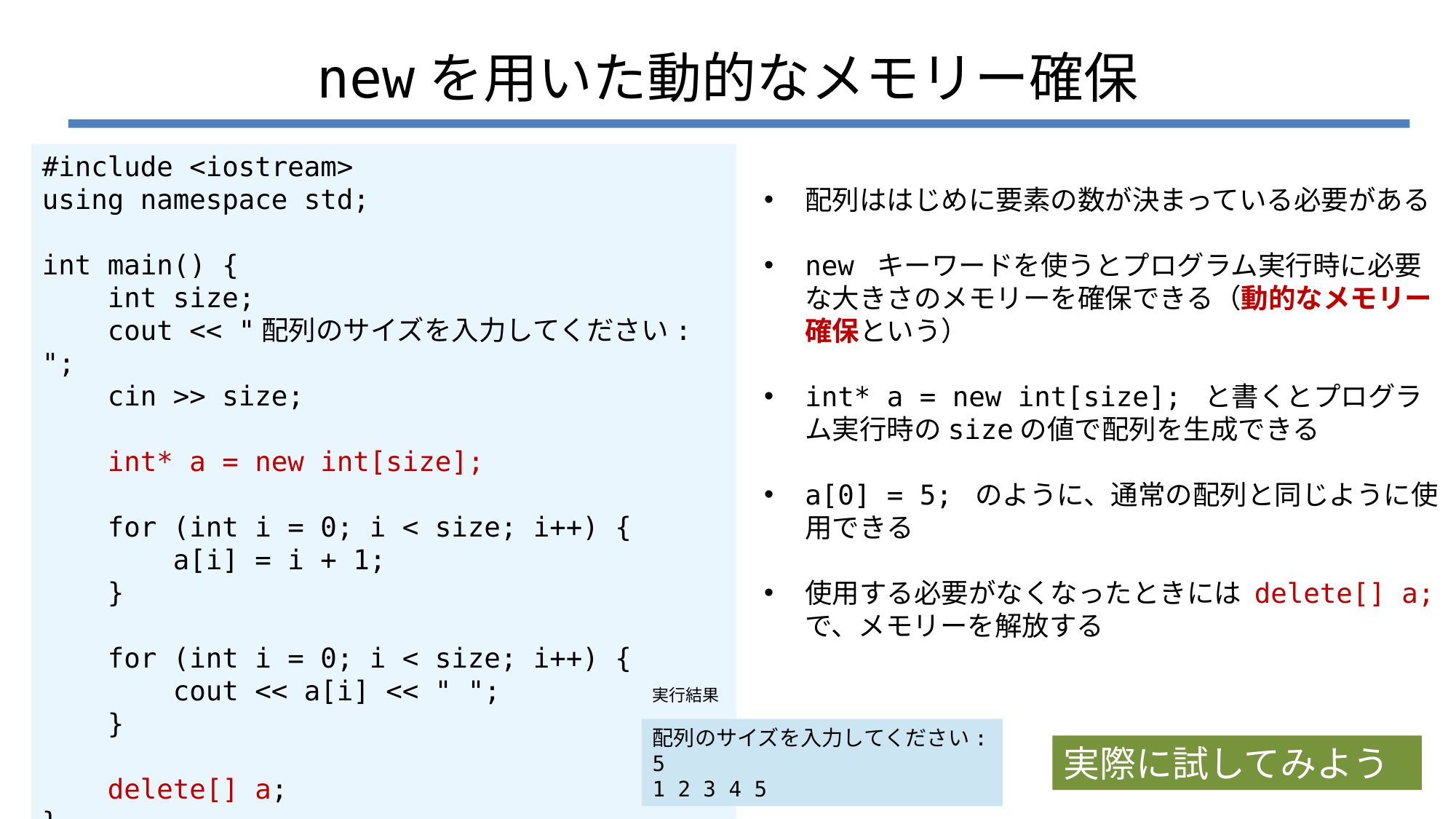

# newを用いた動的なメモリー確保
#include <iostream>
using namespace std;

int main() {
    int size;
    cout << "配列のサイズを入力してください: ";
    cin >> size;

    int* a = new int[size];

    for (int i = 0; i < size; i++) {
        a[i] = i + 1;
    }

    for (int i = 0; i < size; i++) {
        cout << a[i] << " ";
    }

    delete[] a;
}
配列ははじめに要素の数が決まっている必要がある

new キーワードを使うとプログラム実行時に必要な大きさのメモリーを確保できる（動的なメモリー確保という）

int* a = new int[size]; と書くとプログラム実行時のsizeの値で配列を生成できる

a[0] = 5; のように、通常の配列と同じように使用できる

使用する必要がなくなったときには delete[] a; で、メモリーを解放する
実行結果
配列のサイズを入力してください: 5
1 2 3 4 5
実際に試してみよう